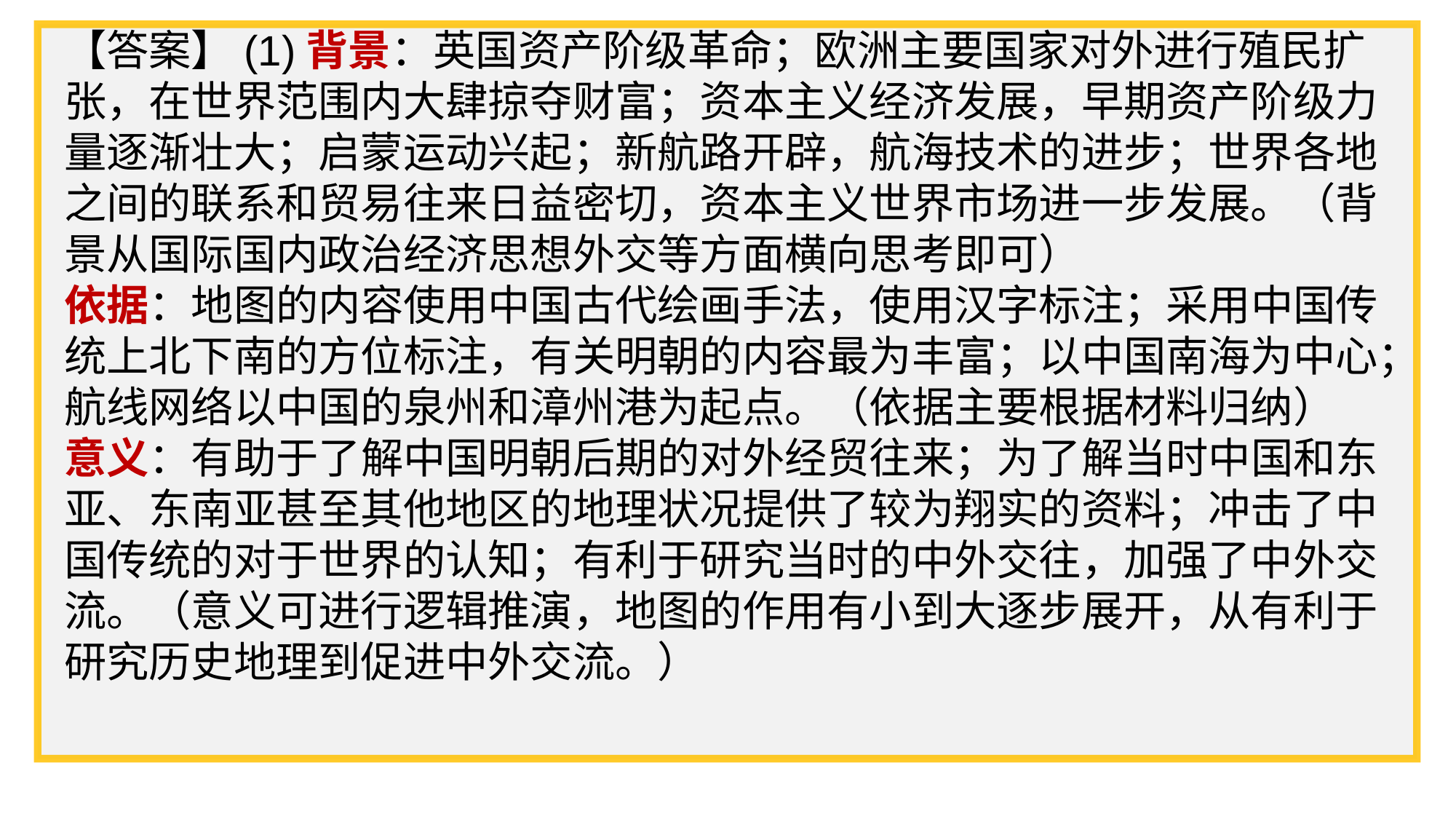

【答案】(1)背景：英国资产阶级革命；欧洲主要国家对外进行殖民扩张，在世界范围内大肆掠夺财富；资本主义经济发展，早期资产阶级力量逐渐壮大；启蒙运动兴起；新航路开辟，航海技术的进步；世界各地之间的联系和贸易往来日益密切，资本主义世界市场进一步发展。（背景从国际国内政治经济思想外交等方面横向思考即可）
依据：地图的内容使用中国古代绘画手法，使用汉字标注；采用中国传统上北下南的方位标注，有关明朝的内容最为丰富；以中国南海为中心；航线网络以中国的泉州和漳州港为起点。（依据主要根据材料归纳）
意义：有助于了解中国明朝后期的对外经贸往来；为了解当时中国和东亚、东南亚甚至其他地区的地理状况提供了较为翔实的资料；冲击了中国传统的对于世界的认知；有利于研究当时的中外交往，加强了中外交流。（意义可进行逻辑推演，地图的作用有小到大逐步展开，从有利于研究历史地理到促进中外交流。）